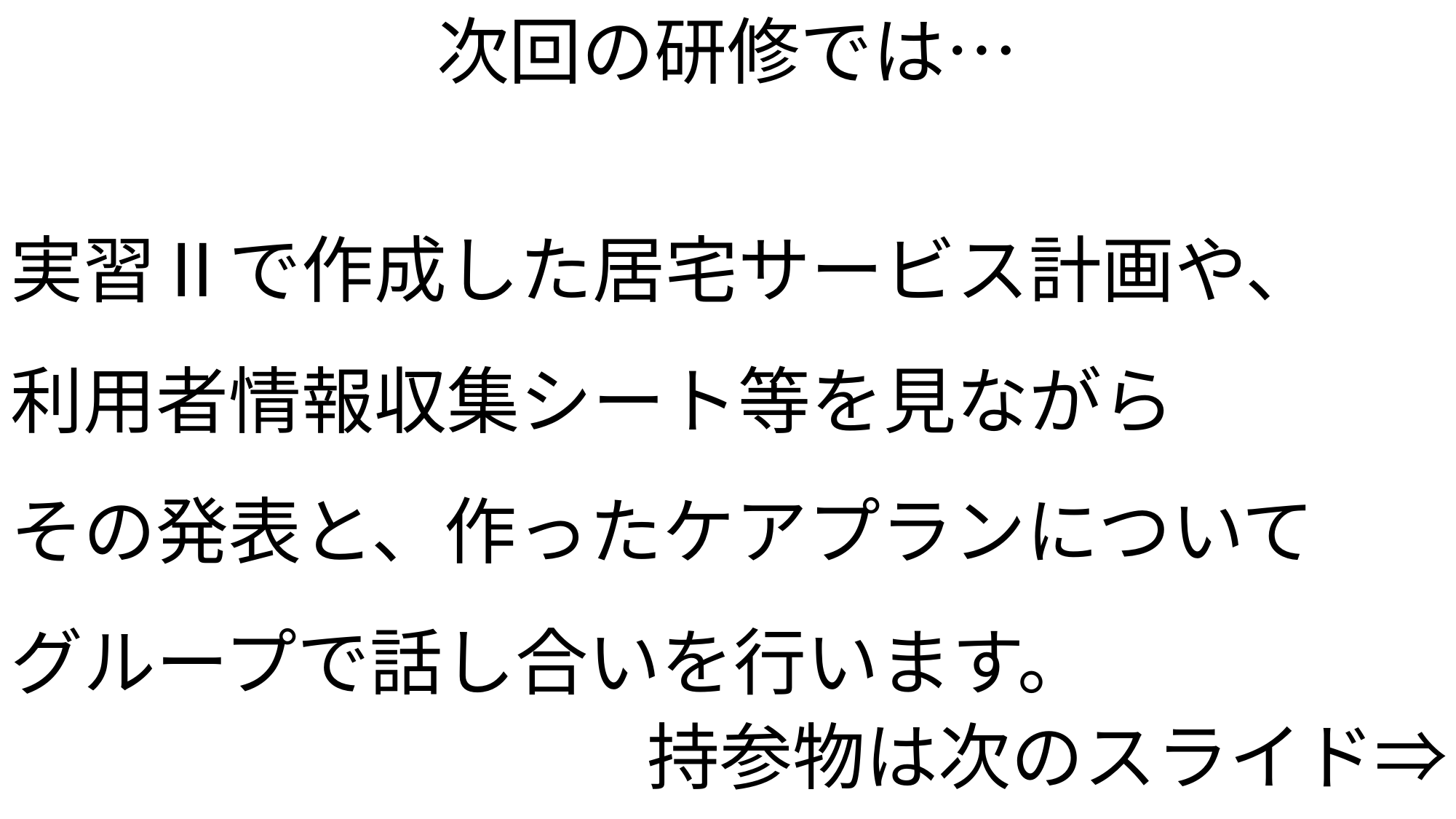

次回の研修では…

実習Ⅱで作成した居宅サービス計画や、
利用者情報収集シート等を見ながら
その発表と、作ったケアプランについて
グループで話し合いを行います。
持参物は次のスライド⇒